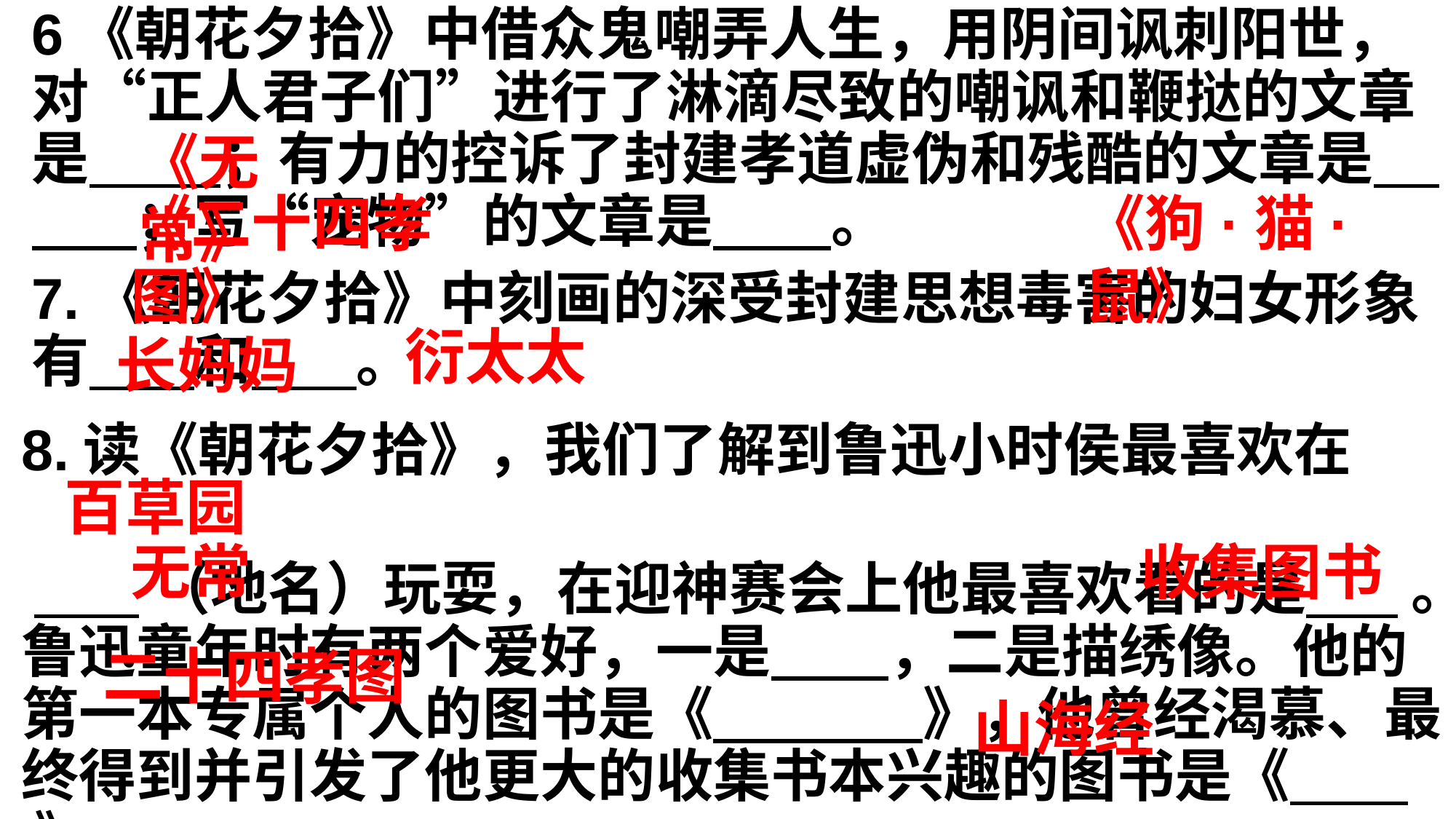

6《朝花夕拾》中借众鬼嘲弄人生，用阴间讽刺阳世，对“正人君子们”进行了淋滴尽致的嘲讽和鞭挞的文章是          ；有力的控诉了封建孝道虚伪和残酷的文章是              ；写“宠物”的文章是         。
7.《朝花夕拾》中刻画的深受封建思想毒害的妇女形象有        和        。

《无常》
《狗·猫·鼠》
《二十四孝图》
衍太太
长妈妈
8.读《朝花夕拾》，我们了解到鲁迅小时侯最喜欢在
         （地名）玩耍，在迎神赛会上他最喜欢看的是        。鲁迅童年时有两个爱好，一是         ，二是描绣像。他的第一本专属个人的图书是《                》，他曾经渴慕、最终得到并引发了他更大的收集书本兴趣的图书是《           》。
百草园
无常
收集图书
二十四孝图
山海经